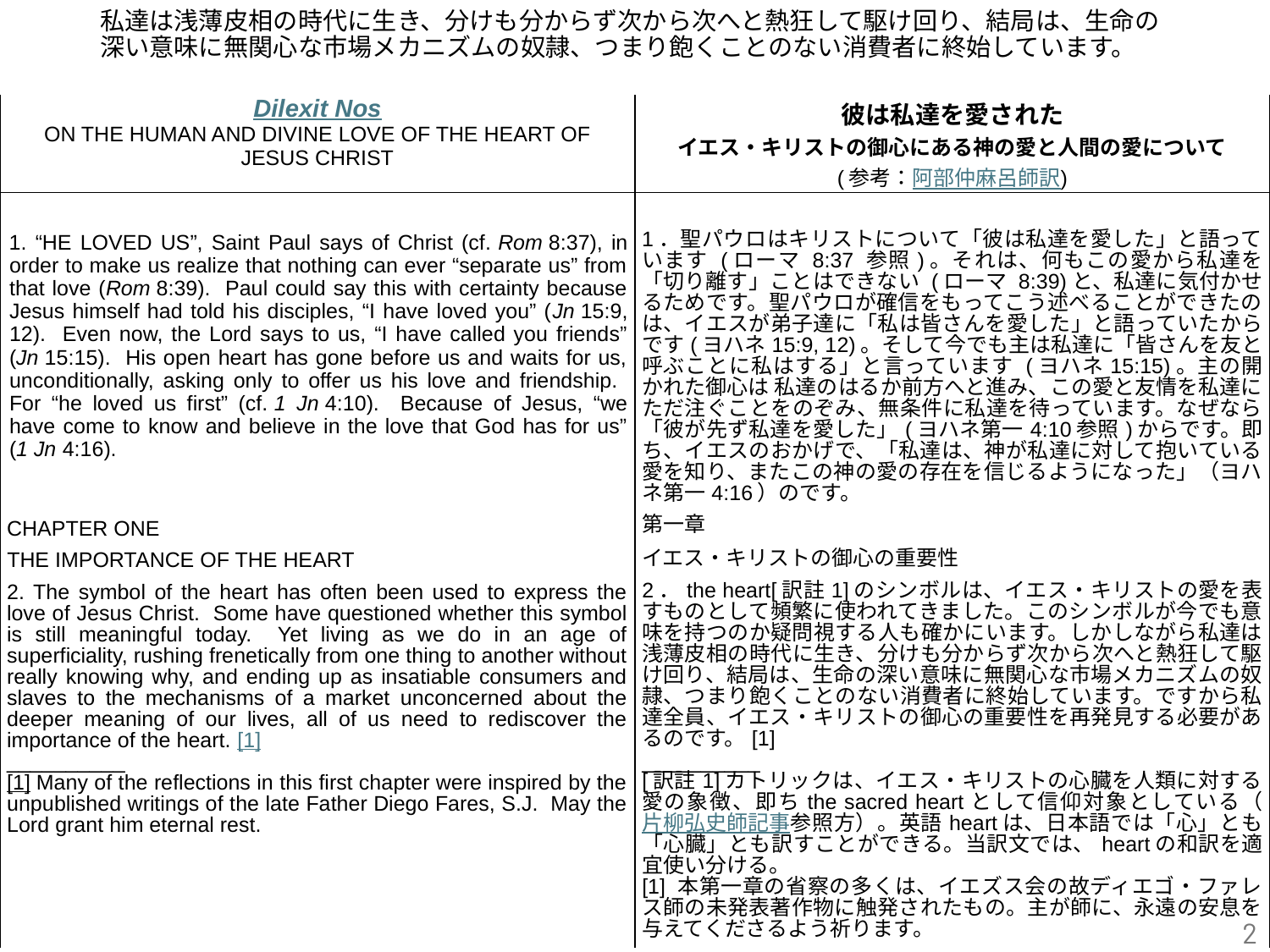

# 私達は浅薄皮相の時代に生き、分けも分からず次から次へと熱狂して駆け回り、結局は、生命の深い意味に無関心な市場メカニズムの奴隷、つまり飽くことのない消費者に終始しています。
| Dilexit Nos ON THE HUMAN AND DIVINE LOVE OF THE HEART OF JESUS CHRIST | 彼は私達を愛された イエス・キリストの御心にある神の愛と人間の愛について (参考：阿部仲麻呂師訳) |
| --- | --- |
|  |  |
| 1. “HE LOVED US”, Saint Paul says of Christ (cf. Rom 8:37), in order to make us realize that nothing can ever “separate us” from that love (Rom 8:39). Paul could say this with certainty because Jesus himself had told his disciples, “I have loved you” (Jn 15:9, 12). Even now, the Lord says to us, “I have called you friends” (Jn 15:15). His open heart has gone before us and waits for us, unconditionally, asking only to offer us his love and friendship. For “he loved us first” (cf. 1 Jn 4:10). Because of Jesus, “we have come to know and believe in the love that God has for us” (1 Jn 4:16). | 1．聖パウロはキリストについて「彼は私達を愛した」と語っています (ローマ 8:37 参照)。それは、何もこの愛から私達を「切り離す」ことはできない (ローマ 8:39)と、私達に気付かせるためです。聖パウロが確信をもってこう述べることができたのは、イエスが弟子達に「私は皆さんを愛した」と語っていたからです(ヨハネ15:9, 12)。そして今でも主は私達に「皆さんを友と呼ぶことに私はする」と言っています (ヨハネ15:15)。主の開かれた御心は 私達のはるか前方へと進み、この愛と友情を私達にただ注ぐことをのぞみ、無条件に私達を待っています。なぜなら「彼が先ず私達を愛した」(ヨハネ第一4:10参照)からです。即ち、イエスのおかげで、「私達は、神が私達に対して抱いている愛を知り、またこの神の愛の存在を信じるようになった」（ヨハネ第一4:16）のです。 |
| CHAPTER ONE | 第一章 |
| THE IMPORTANCE OF THE HEART | イエス・キリストの御心の重要性 |
| 2. The symbol of the heart has often been used to express the love of Jesus Christ. Some have questioned whether this symbol is still meaningful today. Yet living as we do in an age of superficiality, rushing frenetically from one thing to another without really knowing why, and ending up as insatiable consumers and slaves to the mechanisms of a market unconcerned about the deeper meaning of our lives, all of us need to rediscover the importance of the heart. [1] \_\_\_\_\_\_\_\_\_\_ [1] Many of the reflections in this first chapter were inspired by the unpublished writings of the late Father Diego Fares, S.J. May the Lord grant him eternal rest. | 2．the heart[訳註1]のシンボルは、イエス・キリストの愛を表すものとして頻繁に使われてきました。このシンボルが今でも意味を持つのか疑問視する人も確かにいます。しかしながら私達は浅薄皮相の時代に生き、分けも分からず次から次へと熱狂して駆け回り、結局は、生命の深い意味に無関心な市場メカニズムの奴隷、つまり飽くことのない消費者に終始しています。ですから私達全員、イエス・キリストの御心の重要性を再発見する必要があるのです。[1] \_\_\_\_\_\_\_\_\_\_ [訳註1]カトリックは、イエス・キリストの心臓を人類に対する愛の象徴、即ちthe sacred heartとして信仰対象としている（片柳弘史師記事参照方）。英語heartは、日本語では「心」とも「心臓」とも訳すことができる。当訳文では、heartの和訳を適宜使い分ける。 [1] 本第一章の省察の多くは、イエズス会の故ディエゴ・ファレス師の未発表著作物に触発されたもの。主が師に、永遠の安息を与えてくださるよう祈ります。 |
2